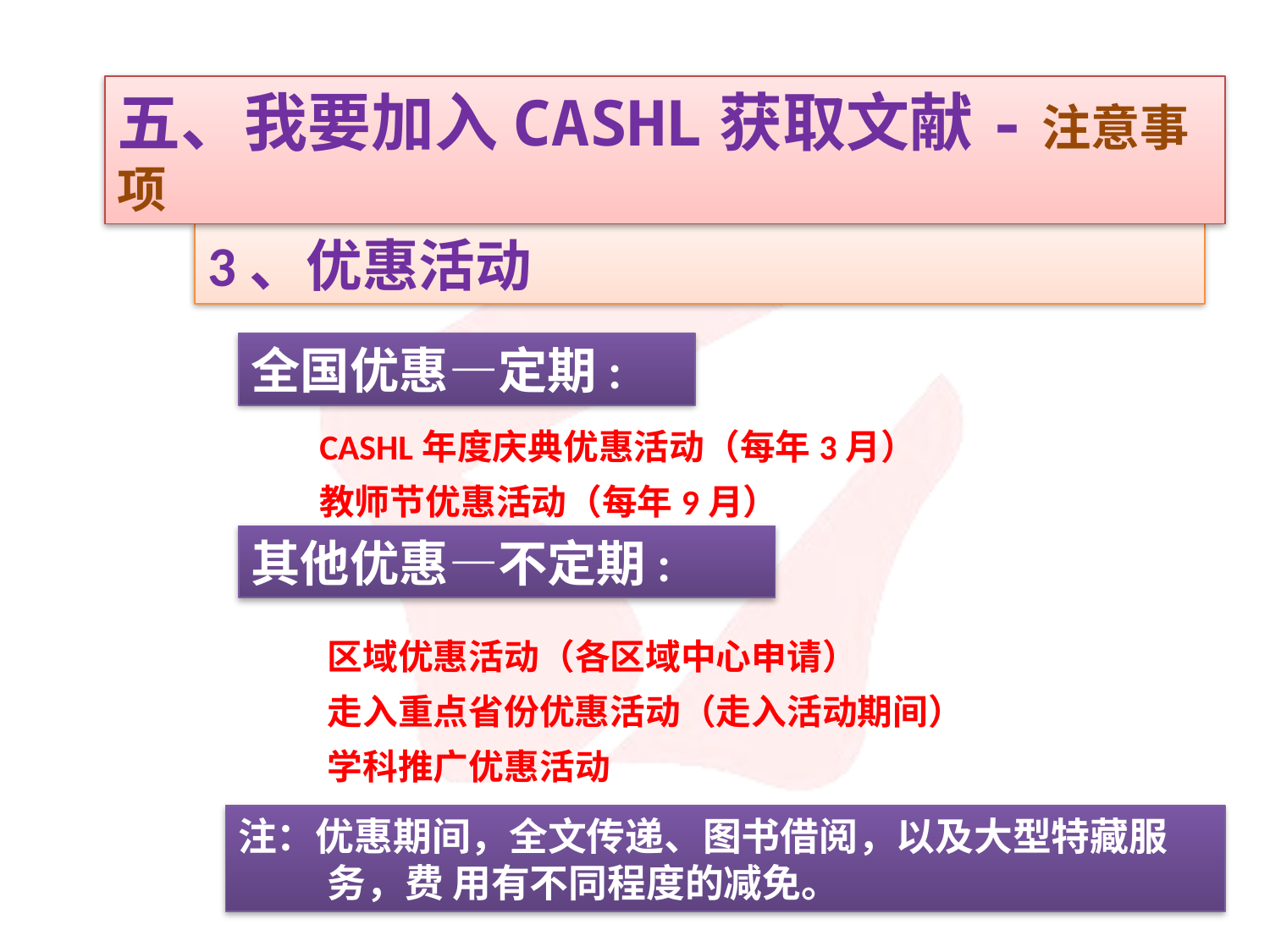

五、我要加入CASHL获取文献-注意事项
3、优惠活动
全国优惠—定期:
CASHL年度庆典优惠活动（每年3月）
教师节优惠活动（每年9月）
其他优惠—不定期:
区域优惠活动（各区域中心申请）
走入重点省份优惠活动（走入活动期间）
学科推广优惠活动
注：优惠期间，全文传递、图书借阅，以及大型特藏服
         务，费 用有不同程度的减免。